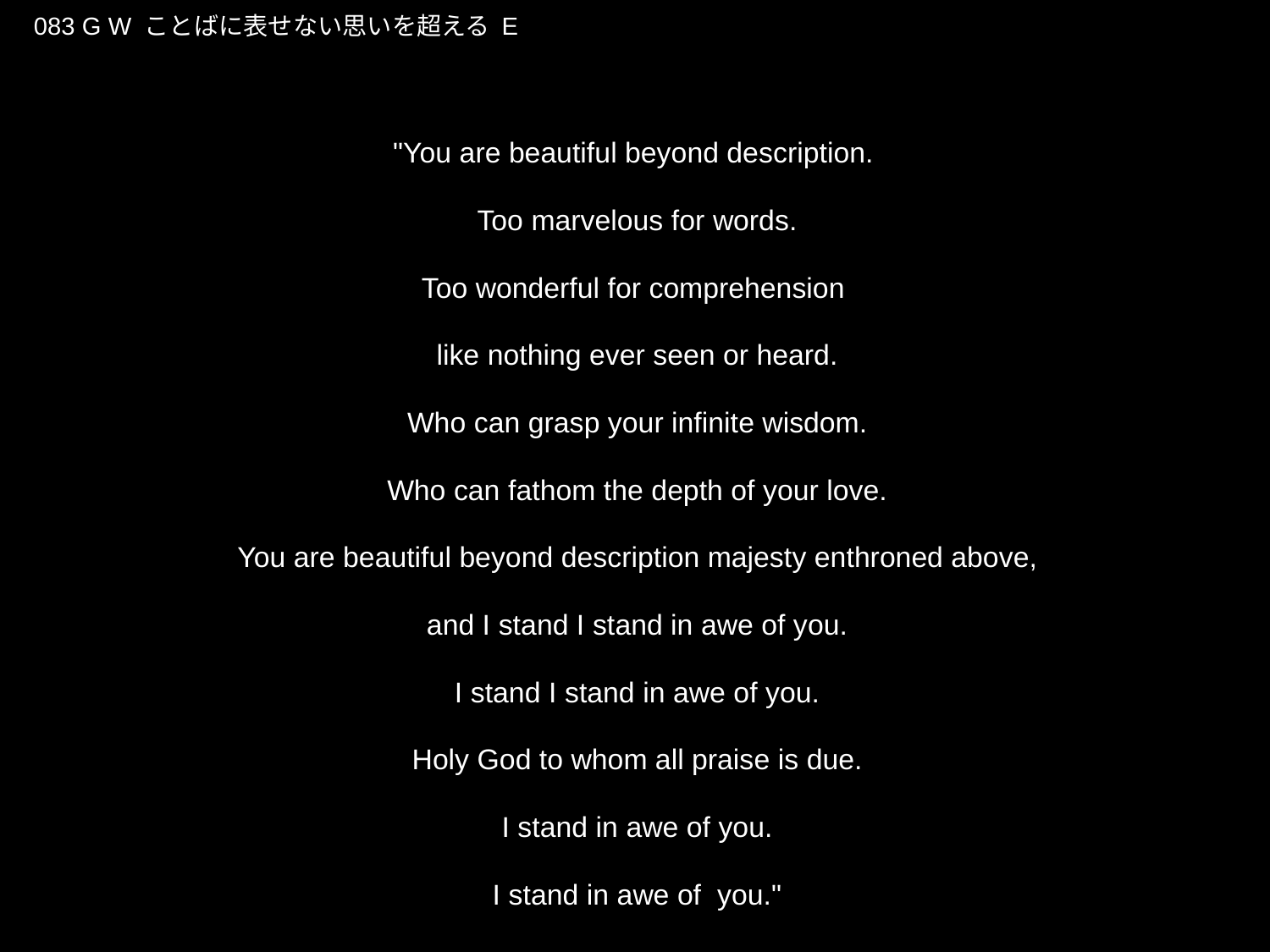

ことばにあらわせないおもいをこえる
★W
083 G W ことばに表せない思いを超える E
★２
"You are beautiful beyond description.
Too marvelous for words.
Too wonderful for comprehension
like nothing ever seen or heard.
Who can grasp your infinite wisdom.
Who can fathom the depth of your love.
You are beautiful beyond description majesty enthroned above,
and I stand I stand in awe of you.
I stand I stand in awe of you.
Holy God to whom all praise is due.
I stand in awe of you.
I stand in awe of  you."